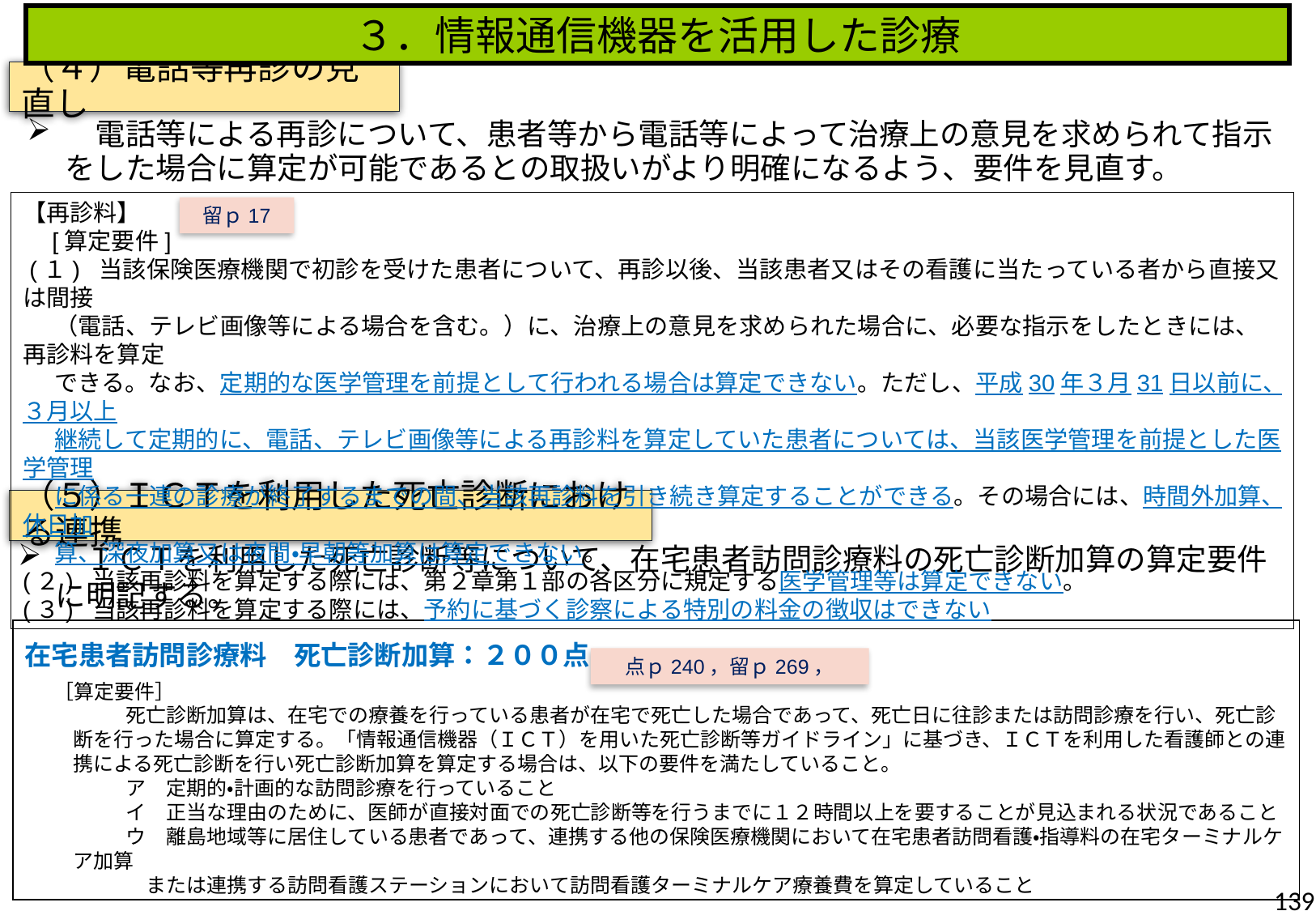

３．情報通信機器を活用した診療
（４）電話等再診の見直し
　電話等による再診について、患者等から電話等によって治療上の意見を求められて指示をした場合に算定が可能であるとの取扱いがより明確になるよう、要件を見直す。
【再診料】
　[算定要件]
 (１)  当該保険医療機関で初診を受けた患者について、再診以後、当該患者又はその看護に当たっている者から直接又は間接
     （電話、テレビ画像等による場合を含む。）に、治療上の意見を求められた場合に、必要な指示をしたときには、再診料を算定
     できる。なお、定期的な医学管理を前提として行われる場合は算定できない。ただし、平成30年３月31日以前に、３月以上
     継続して定期的に、電話、テレビ画像等による再診料を算定していた患者については、当該医学管理を前提とした医学管理
     に係る一連の診療が終了するまでの間、当該再診料を引き続き算定することができる。その場合には、時間外加算、休日加
     算、深夜加算又は夜間・早朝等加算は算定できない。
(２)  当該再診料を算定する際には、第２章第１部の各区分に規定する医学管理等は算定できない。
(３)  当該再診料を算定する際には、予約に基づく診察による特別の料金の徴収はできない
留ｐ17
（５）ＩＣＴを利用した死亡診断における連携
　ＩＣＴを利用した死亡診断等について、在宅患者訪問診療料の死亡診断加算の算定要件に明記する。

在宅患者訪問診療料　死亡診断加算：２００点

　  ［算定要件］
　　　　　死亡診断加算は、在宅での療養を行っている患者が在宅で死亡した場合であって、死亡日に往診または訪問診療を行い、死亡診断を行った場合に算定する。「情報通信機器（ＩＣＴ）を用いた死亡診断等ガイドライン」に基づき、ＩＣＴを利用した看護師との連携による死亡診断を行い死亡診断加算を算定する場合は、以下の要件を満たしていること。
　　　　　ア　定期的・計画的な訪問診療を行っていること
　　　　　イ　正当な理由のために、医師が直接対面での死亡診断等を行うまでに１２時間以上を要することが見込まれる状況であること
　　　　　ウ　離島地域等に居住している患者であって、連携する他の保険医療機関において在宅患者訪問看護・指導料の在宅ターミナルケア加算
　　　　　　または連携する訪問看護ステーションにおいて訪問看護ターミナルケア療養費を算定していること

点ｐ240，留ｐ269，
139